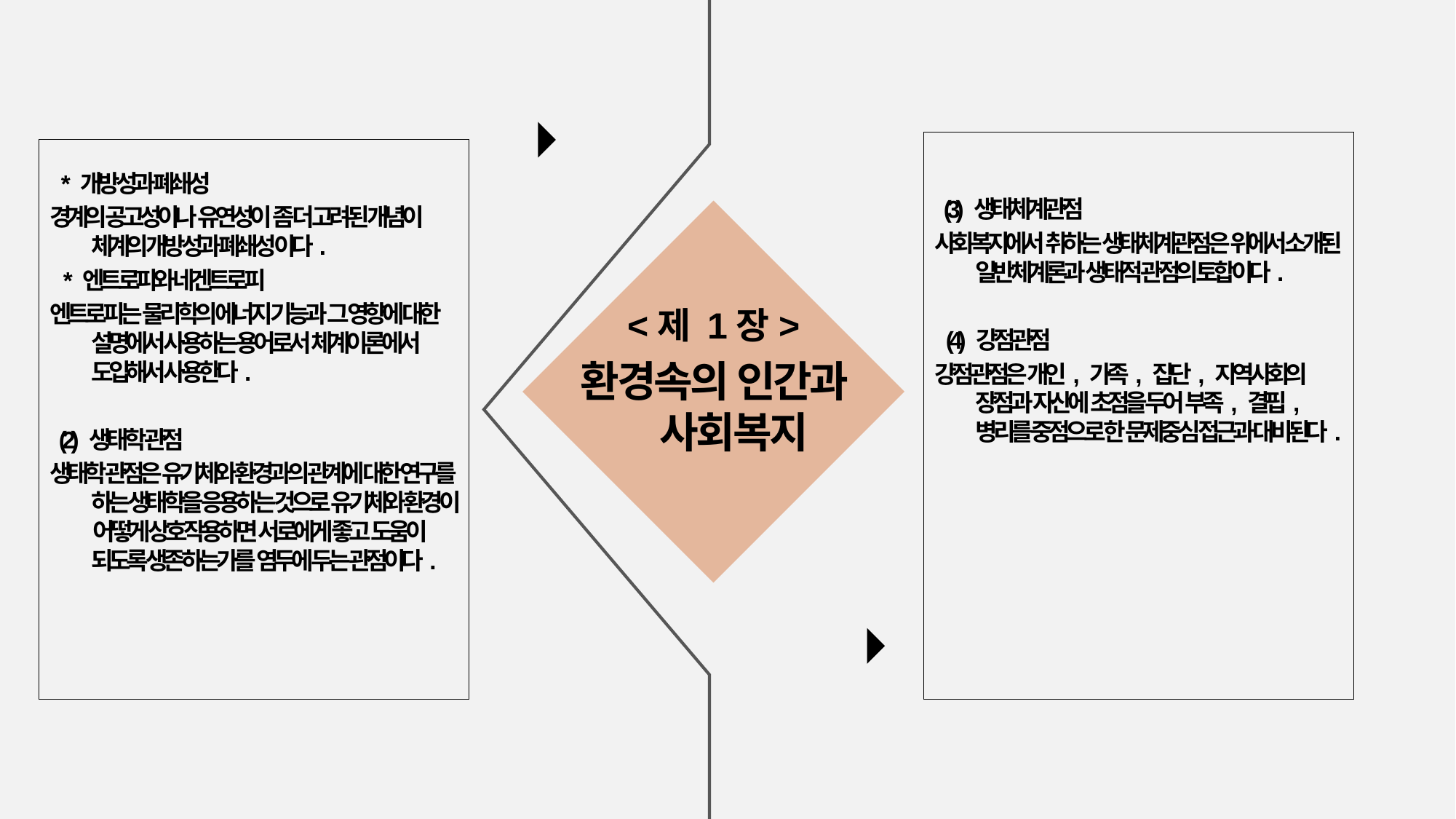

(3)  생태체계관점
사회복지에서  취하는  생태체계관점은  위에서 소개된  일반체계론과  생태적 관점의 토합이다.

   (4)  강점관점
강점관점은  개인,  가족,  집단,  지역사회의 장점과  자산에  초점을 두어  부족,  결핍,  병리를 중점으로 한  문제중심 접근과 대비된다.

   *  개방성과 폐쇄성
경계의 공고성이나  유연성이  좀 더 고려된 개념이  체계의 개방성과 폐쇄성 이다.
    *  엔트로피와 네겐트로피
엔트로피는  물리학의 에너지 기능과  그 영향에 대한  설명에서 사용하는 용어로서  체계이론에서 도입해서 사용한다.

  (2)  생태학 관점
생태학 관점은  유기체와 환경과의 관계에 대한 연구를 하는 생태학을 응용하는 것으로  유기체와 환경이  어떻게 상호작용하면  서로에게 좋고  도움이 되도록 생존하는가를  염두에 두는 관점이다.

<제 1장>
환경속의 인간과 사회복지
START